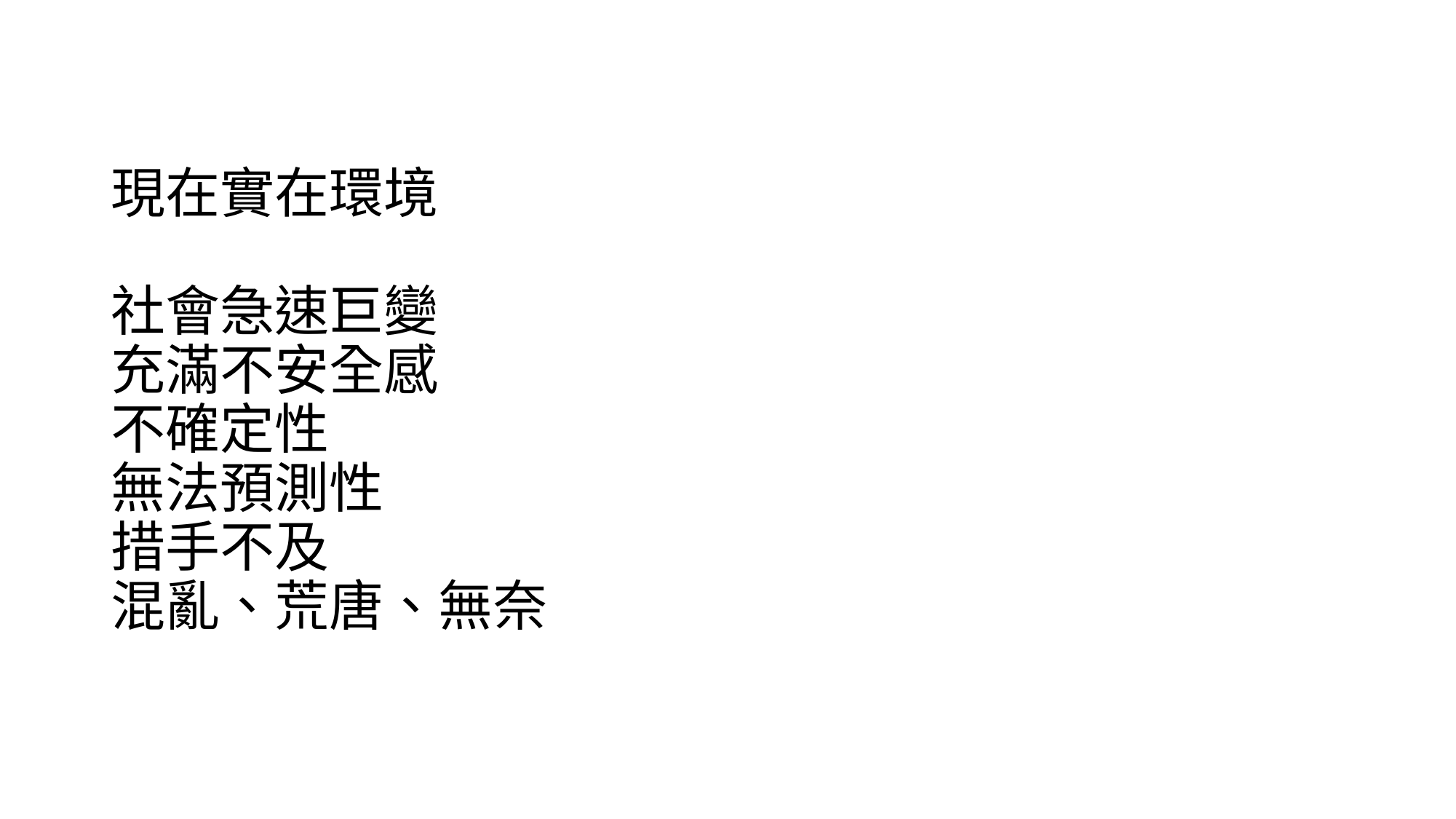

# 現在實在環境 社會急速巨變 充滿不安全感 不確定性 無法預測性 措手不及 混亂、荒唐、無奈